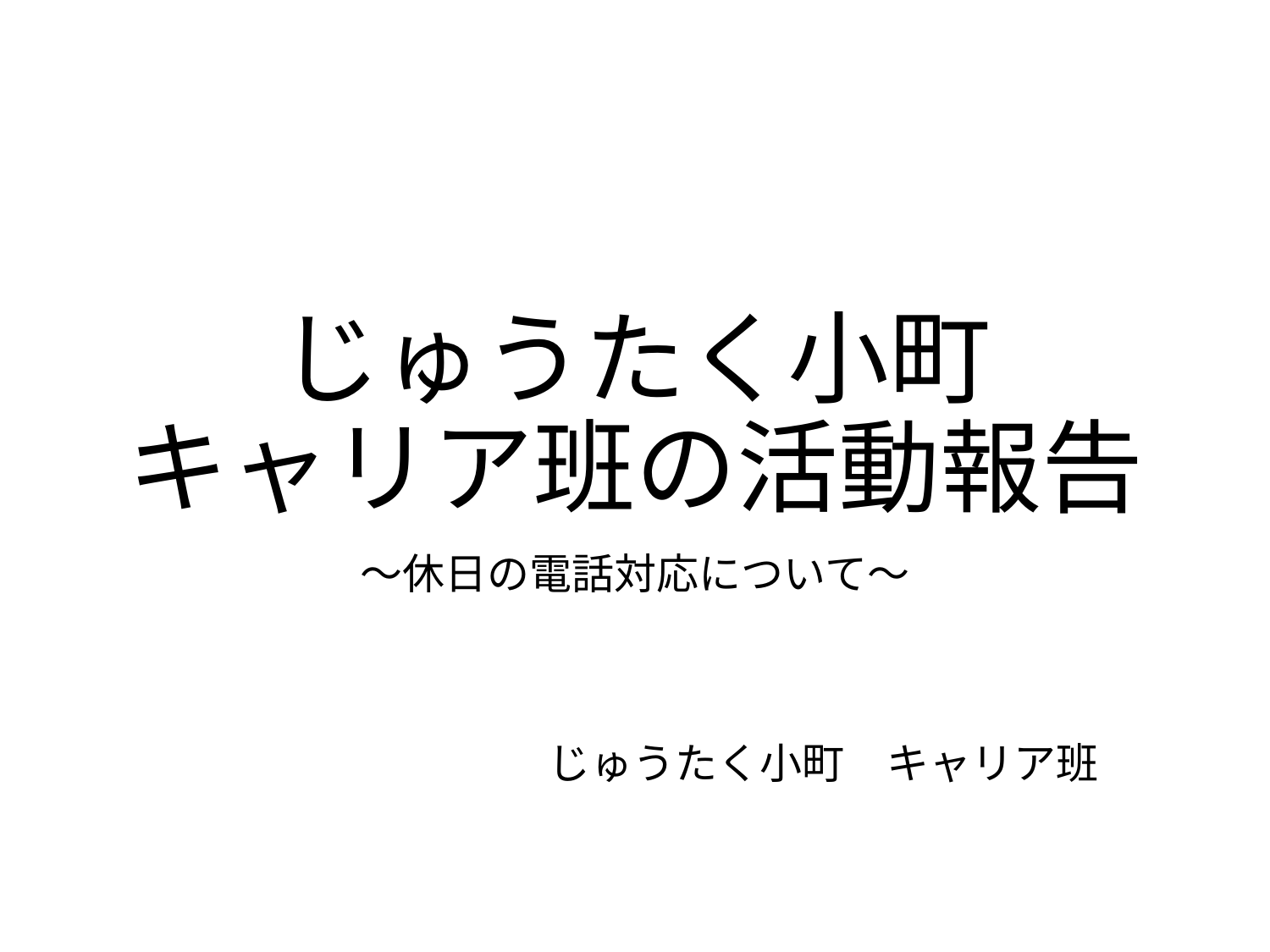

# じゅうたく小町 キャリア班の活動報告
～休日の電話対応について～

じゅうたく小町　キャリア班